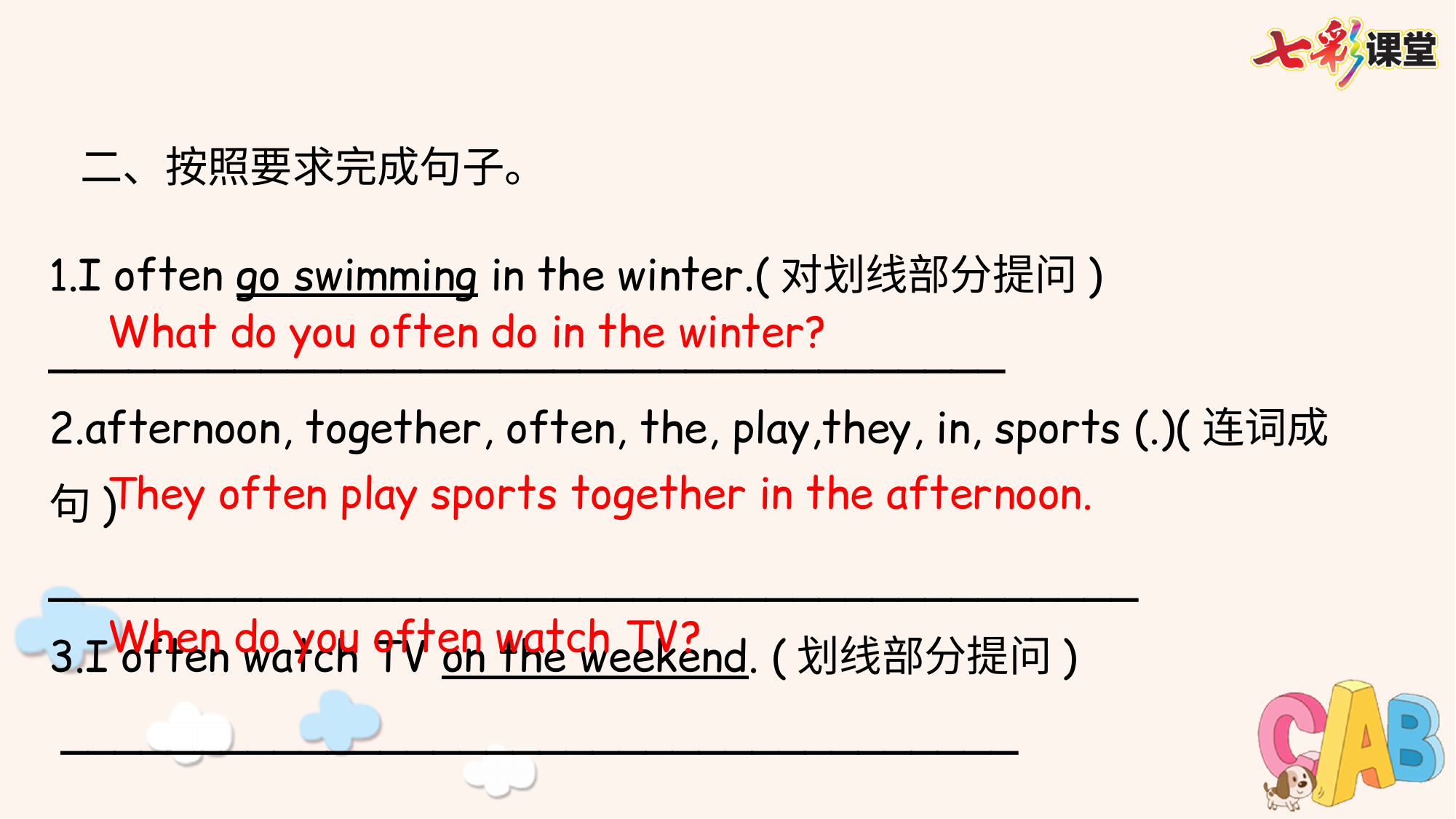

二、按照要求完成句子。
1.I often go swimming in the winter.(对划线部分提问)
____________________________________
2.afternoon, together, often, the, play,they, in, sports (.)(连词成句)
_________________________________________
3.I often watch TV on the weekend. (划线部分提问)
 ____________________________________
What do you often do in the winter?
They often play sports together in the afternoon.
When do you often watch TV?